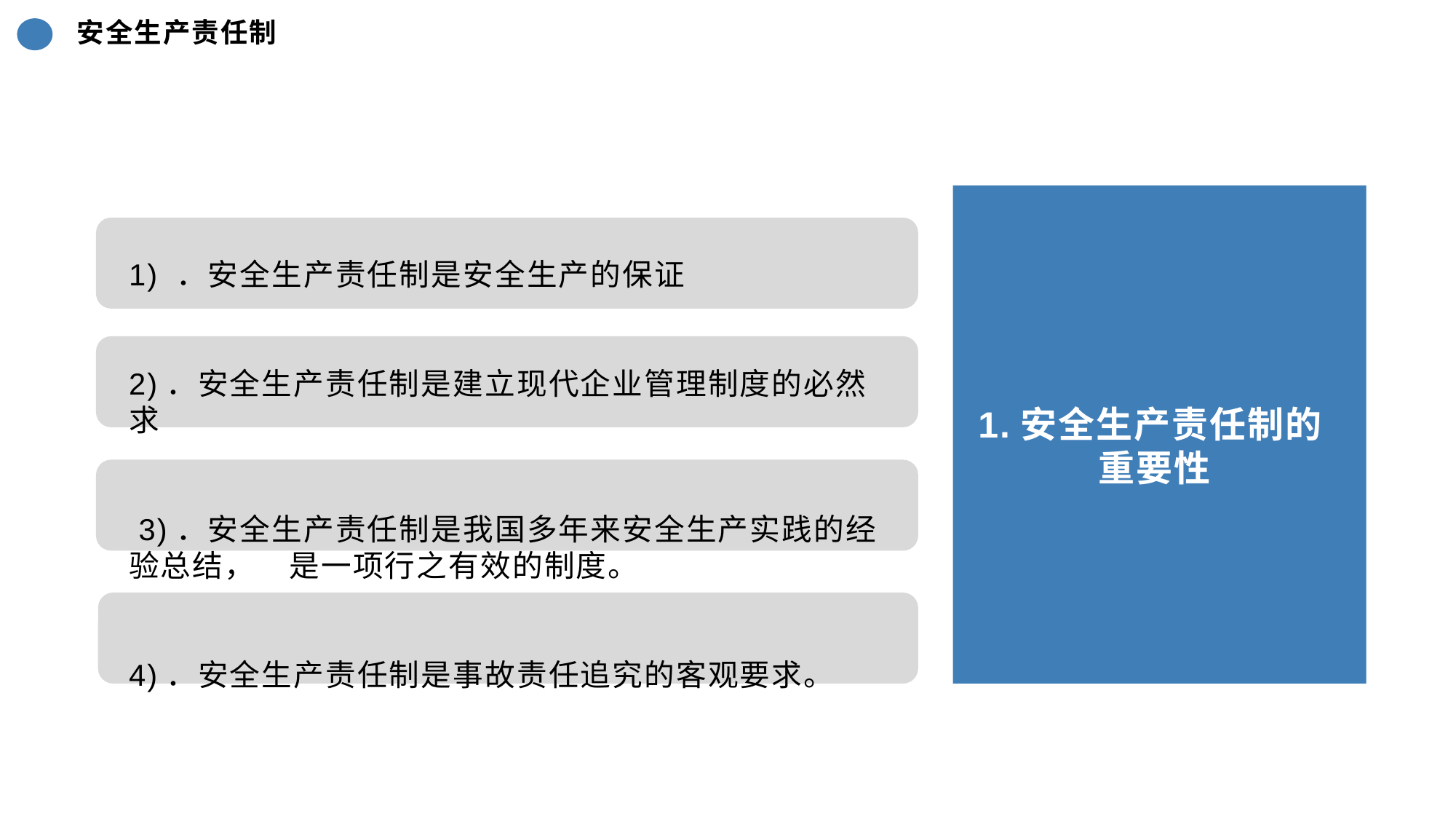

安全生产责任制

1) ．安全生产责任制是安全生产的保证

2)．安全生产责任制是建立现代企业管理制度的必然求

 3)．安全生产责任制是我国多年来安全生产实践的经验总结，    是一项行之有效的制度。

4)．安全生产责任制是事故责任追究的客观要求。

 1.安全生产责任制的   重要性